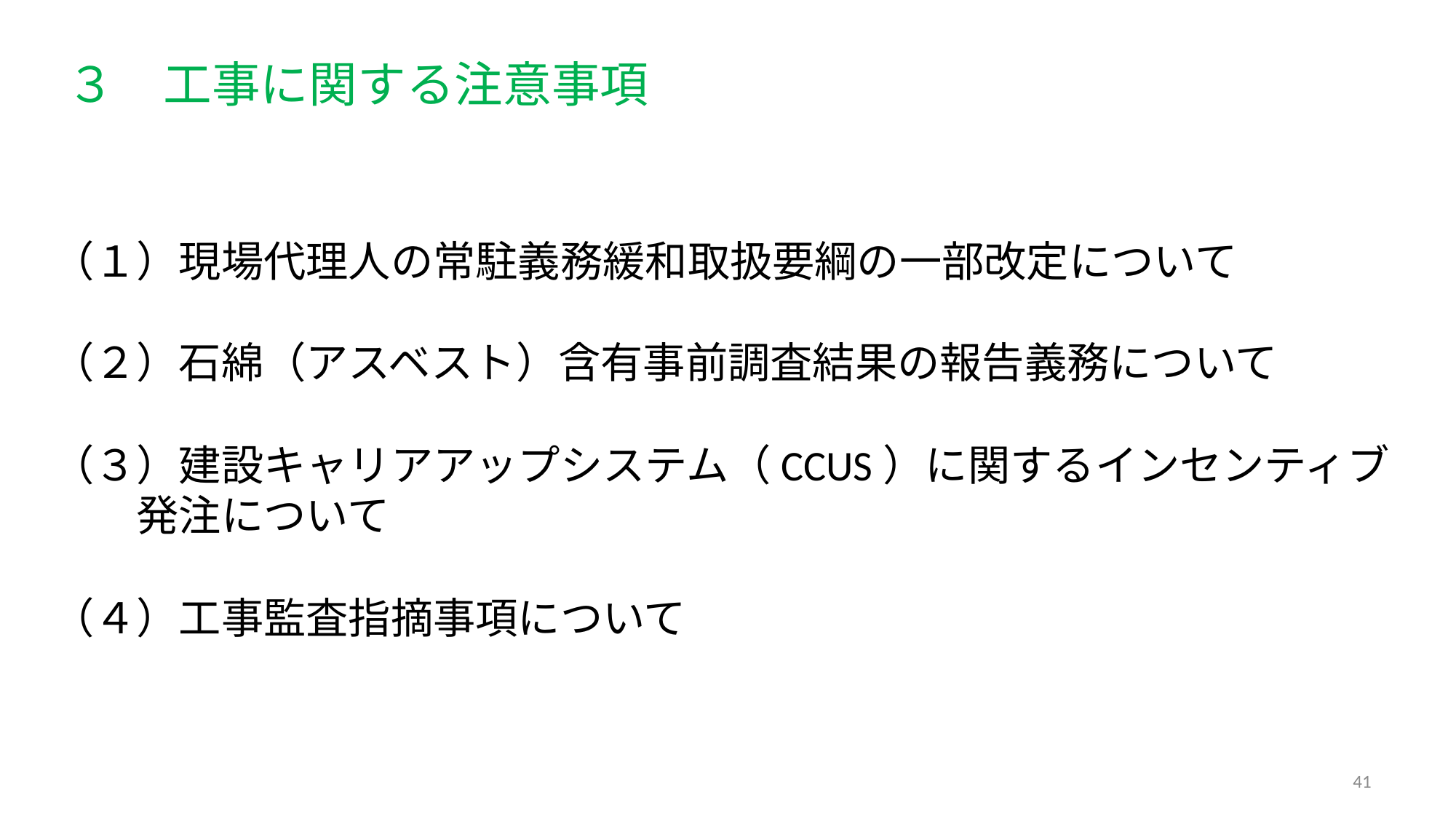

３　工事に関する注意事項
（１）現場代理人の常駐義務緩和取扱要綱の一部改定について

（２）石綿（アスベスト）含有事前調査結果の報告義務について

（３）建設キャリアアップシステム（CCUS）に関するインセンティブ
　　発注について

（４）工事監査指摘事項について
41